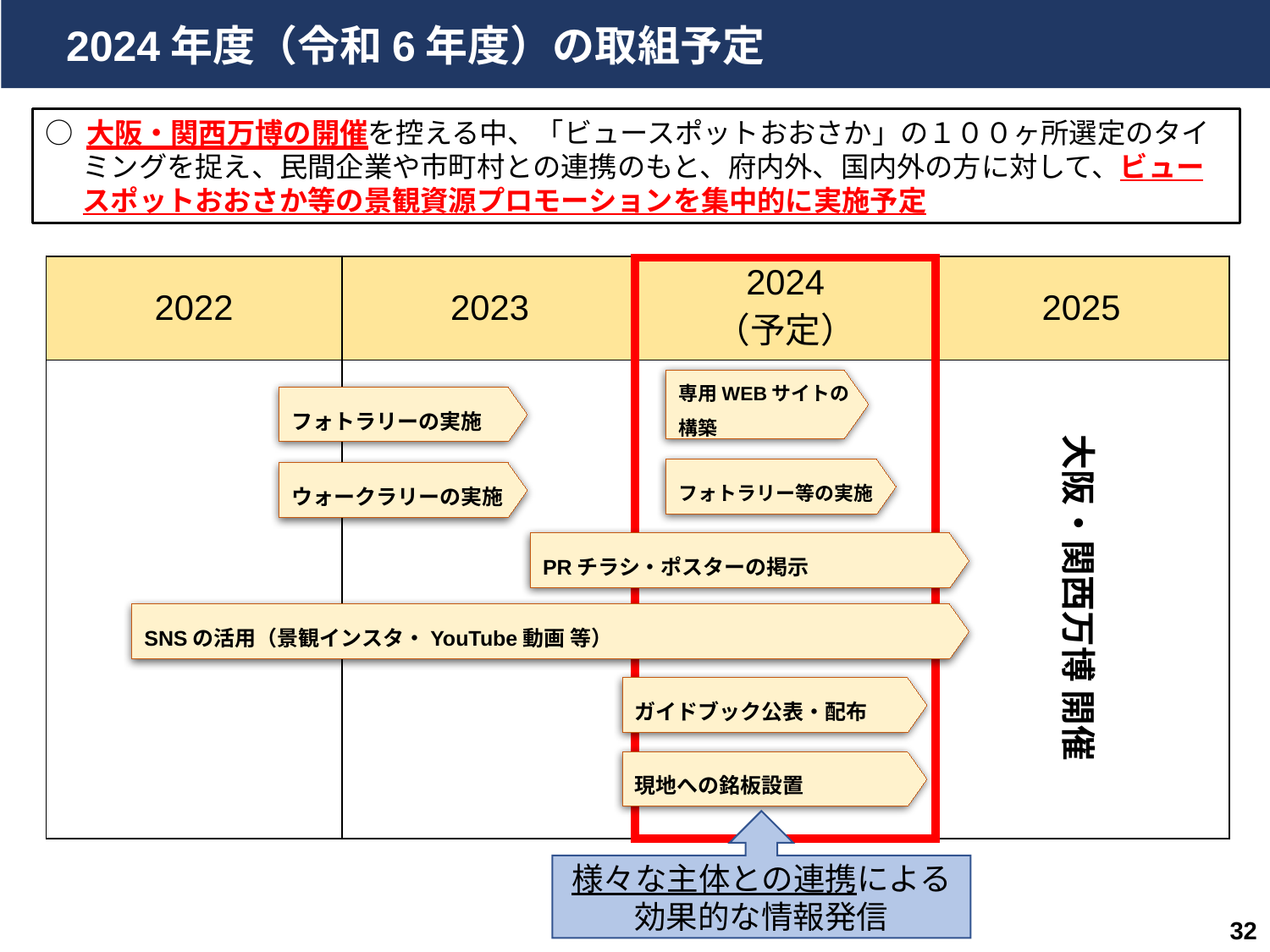

2024年度（令和6年度）の取組予定
○ 大阪・関西万博の開催を控える中、「ビュースポットおおさか」の１００ヶ所選定のタイミングを捉え、民間企業や市町村との連携のもと、府内外、国内外の方に対して、ビュースポットおおさか等の景観資源プロモーションを集中的に実施予定
| 2022 | 2023 | 2024 （予定） | 2025 |
| --- | --- | --- | --- |
|  |  |  |  |

大阪・関西万博 開催
専用WEBサイトの
構築
フォトラリーの実施
フォトラリー等の実施
ウォークラリーの実施
PRチラシ・ポスターの掲示
SNSの活用（景観インスタ・YouTube動画 等）
ガイドブック公表・配布
現地への銘板設置
様々な主体との連携による
効果的な情報発信
32